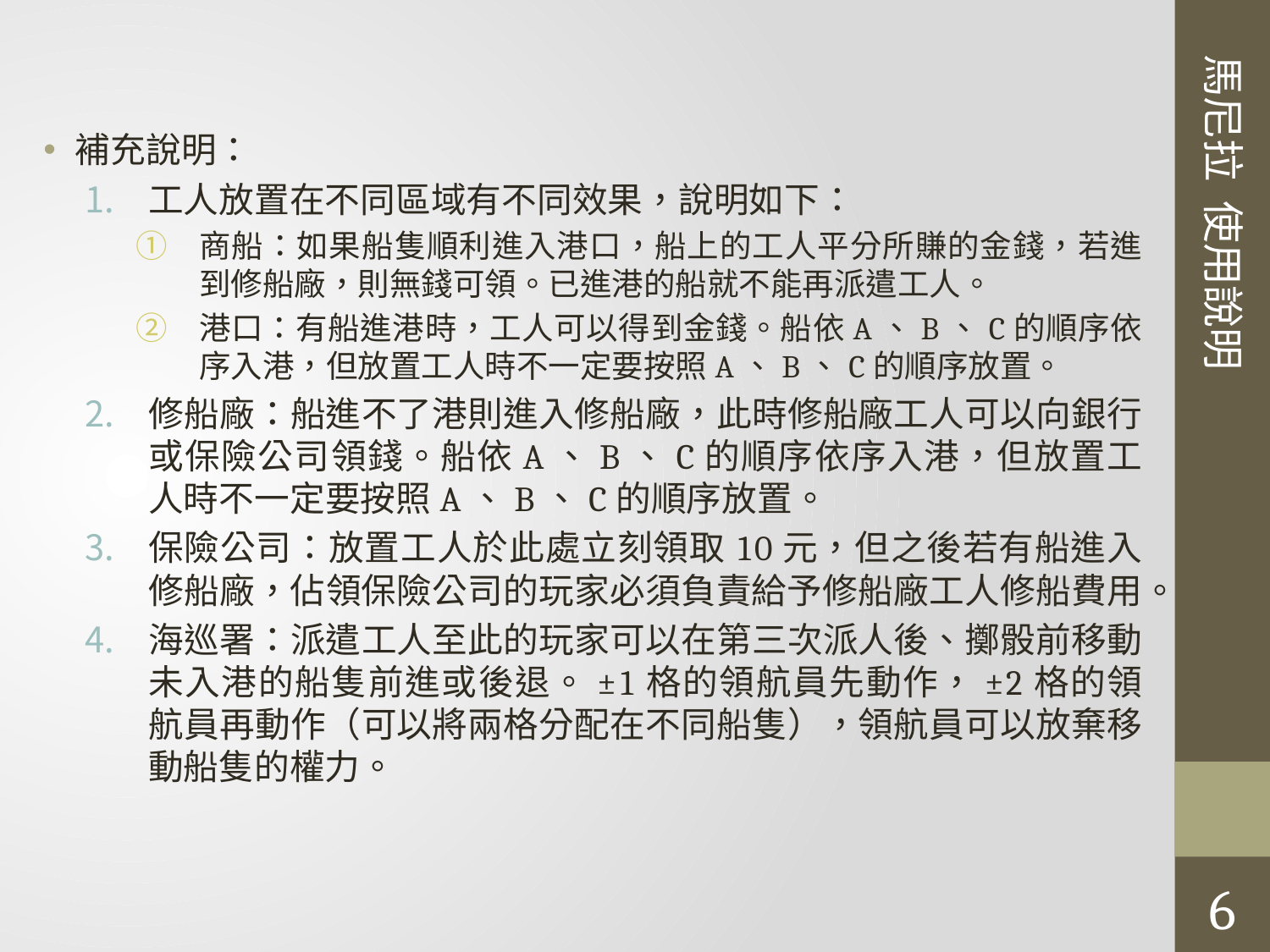

馬尼拉  使用說明
補充說明：
工人放置在不同區域有不同效果，說明如下：
商船：如果船隻順利進入港口，船上的工人平分所賺的金錢，若進到修船廠，則無錢可領。已進港的船就不能再派遣工人。
港口：有船進港時，工人可以得到金錢。船依A、B、C的順序依序入港，但放置工人時不一定要按照A、B、C的順序放置。
修船廠：船進不了港則進入修船廠，此時修船廠工人可以向銀行或保險公司領錢。船依A、B、C的順序依序入港，但放置工人時不一定要按照A、B、C的順序放置。
保險公司：放置工人於此處立刻領取10元，但之後若有船進入修船廠，佔領保險公司的玩家必須負責給予修船廠工人修船費用。
海巡署：派遣工人至此的玩家可以在第三次派人後、擲骰前移動未入港的船隻前進或後退。±1格的領航員先動作，±2格的領航員再動作（可以將兩格分配在不同船隻），領航員可以放棄移動船隻的權力。
6